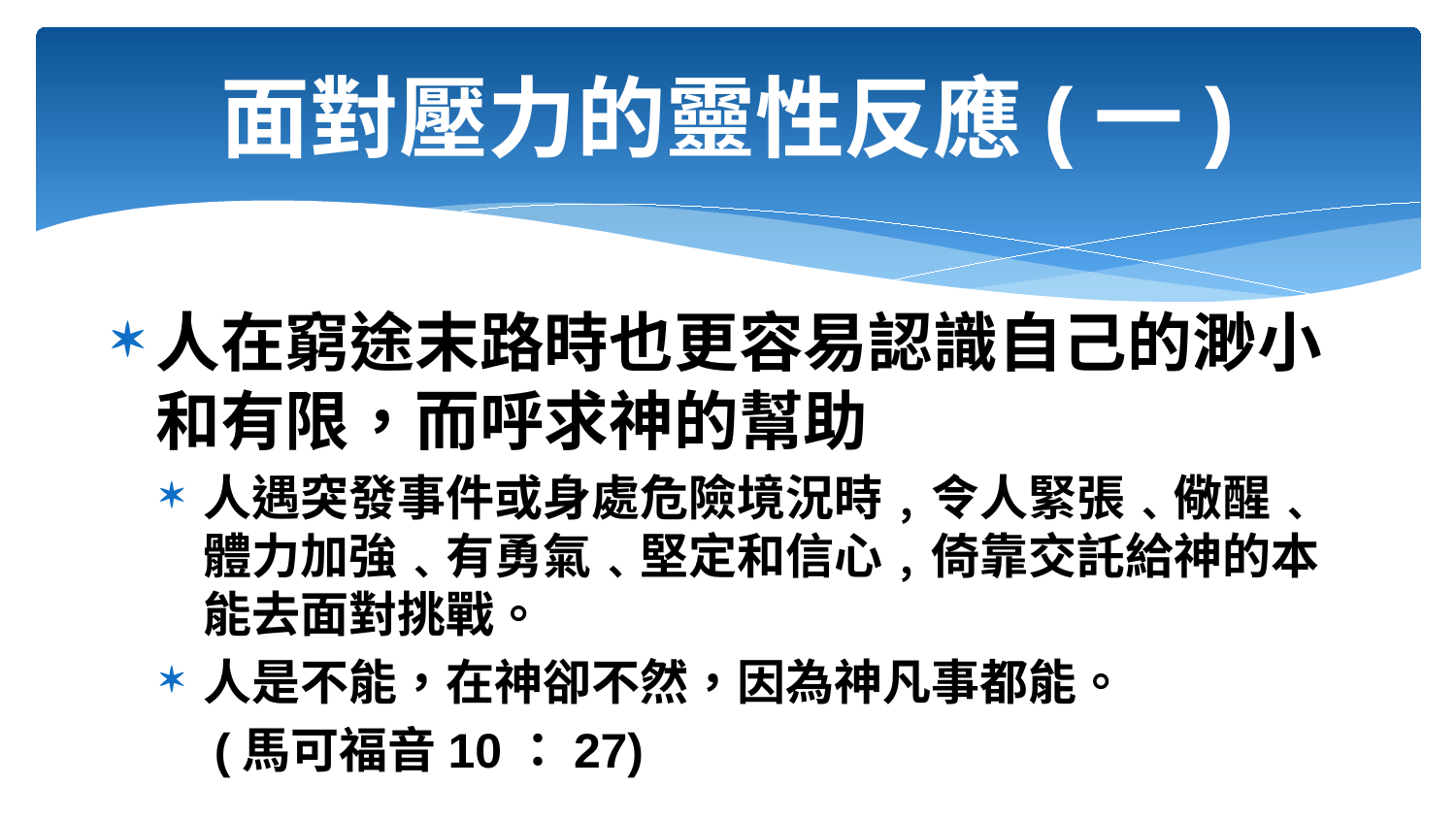

# 面對壓力的靈性反應(一)
人在窮途末路時也更容易認識自己的渺小和有限，而呼求神的幫助
人遇突發事件或身處危險境況時﹐令人緊張﹑儆醒﹑體力加強﹑有勇氣﹑堅定和信心﹐倚靠交託給神的本能去面對挑戰。
人是不能，在神卻不然，因為神凡事都能。
    (馬可福音10：27)